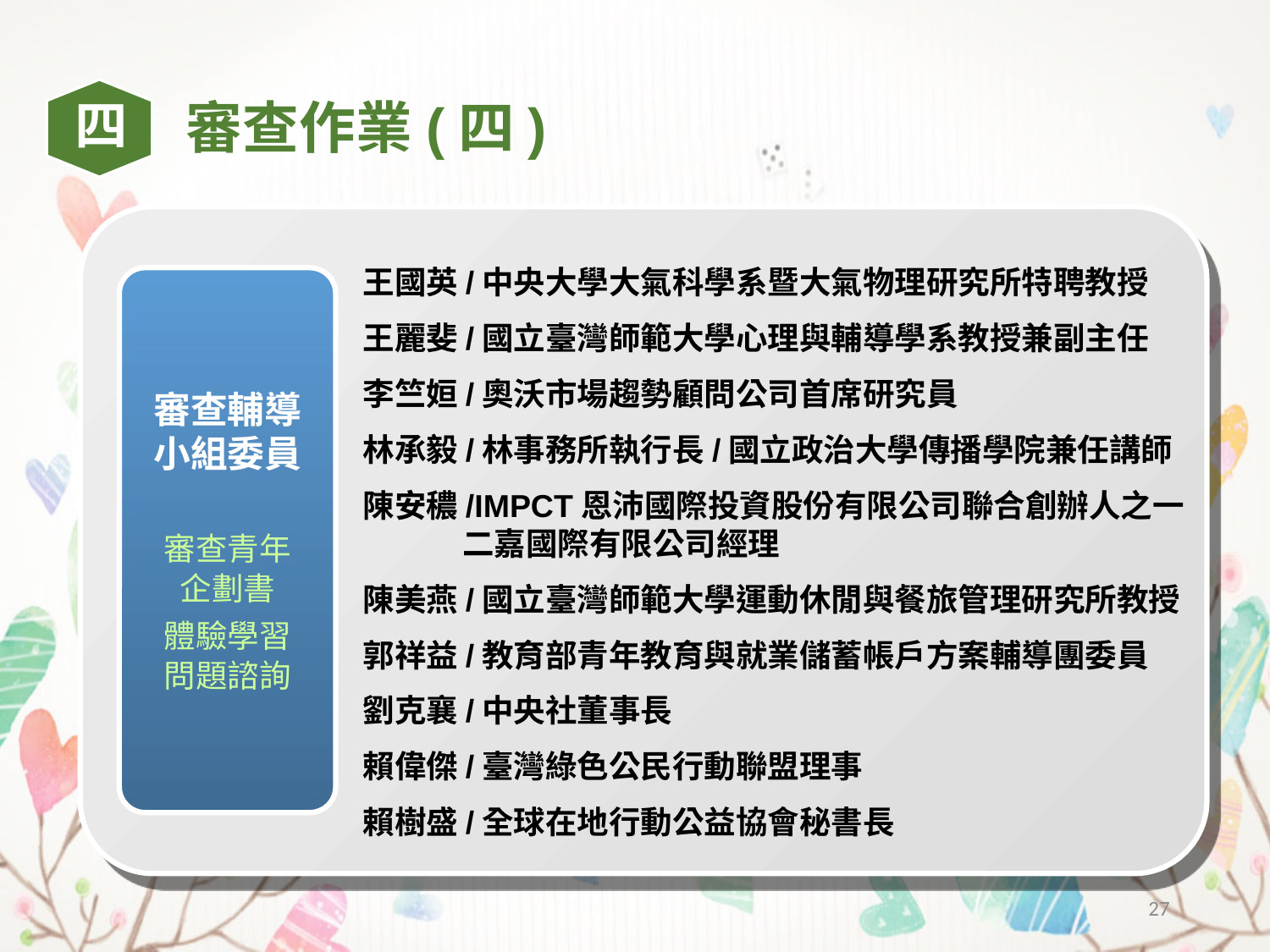

四
 審查作業(四)

審查輔導小組委員

審查青年
企劃書
體驗學習
問題諮詢

王國英/中央大學大氣科學系暨大氣物理研究所特聘教授
王麗斐/國立臺灣師範大學心理與輔導學系教授兼副主任
李竺姮/奧沃市場趨勢顧問公司首席研究員
林承毅/林事務所執行長/國立政治大學傳播學院兼任講師
陳安穠/IMPCT恩沛國際投資股份有限公司聯合創辦人之一
二嘉國際有限公司經理
陳美燕/國立臺灣師範大學運動休閒與餐旅管理研究所教授
郭祥益/教育部青年教育與就業儲蓄帳戶方案輔導團委員
劉克襄/中央社董事長
賴偉傑/臺灣綠色公民行動聯盟理事
賴樹盛/全球在地行動公益協會秘書長
27